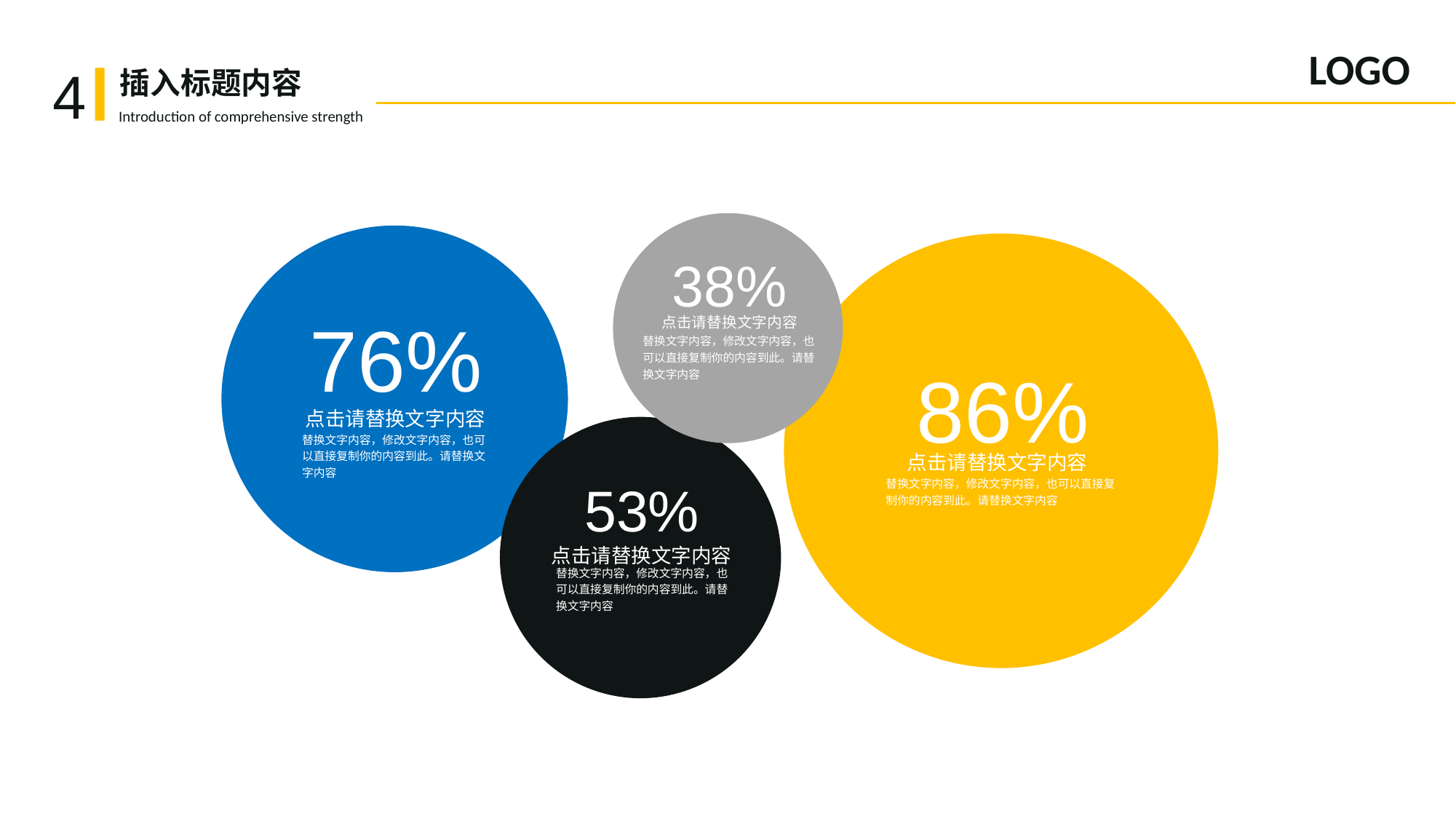

38%
点击请替换文字内容
替换文字内容，修改文字内容，也可以直接复制你的内容到此。请替换文字内容

76%
点击请替换文字内容
替换文字内容，修改文字内容，也可以直接复制你的内容到此。请替换文字内容

86%
点击请替换文字内容
替换文字内容，修改文字内容，也可以直接复制你的内容到此。请替换文字内容

53%
点击请替换文字内容
替换文字内容，修改文字内容，也可以直接复制你的内容到此。请替换文字内容